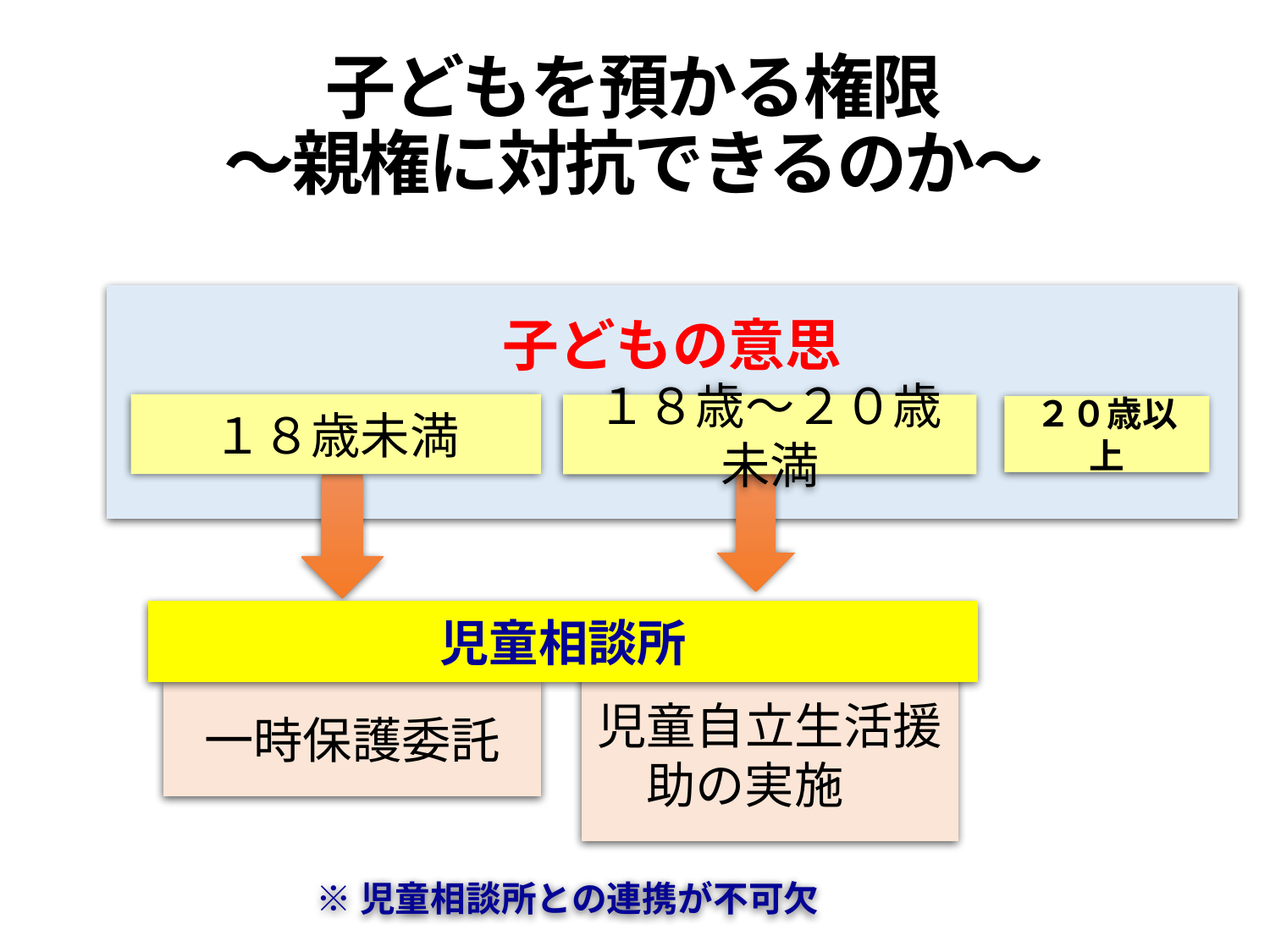

子どもを預かる権限
～親権に対抗できるのか～
子どもの意思

１８歳未満
１８歳～２０歳未満
２０歳以上

児童相談所

児童自立生活援助の実施

一時保護委託

※児童相談所との連携が不可欠